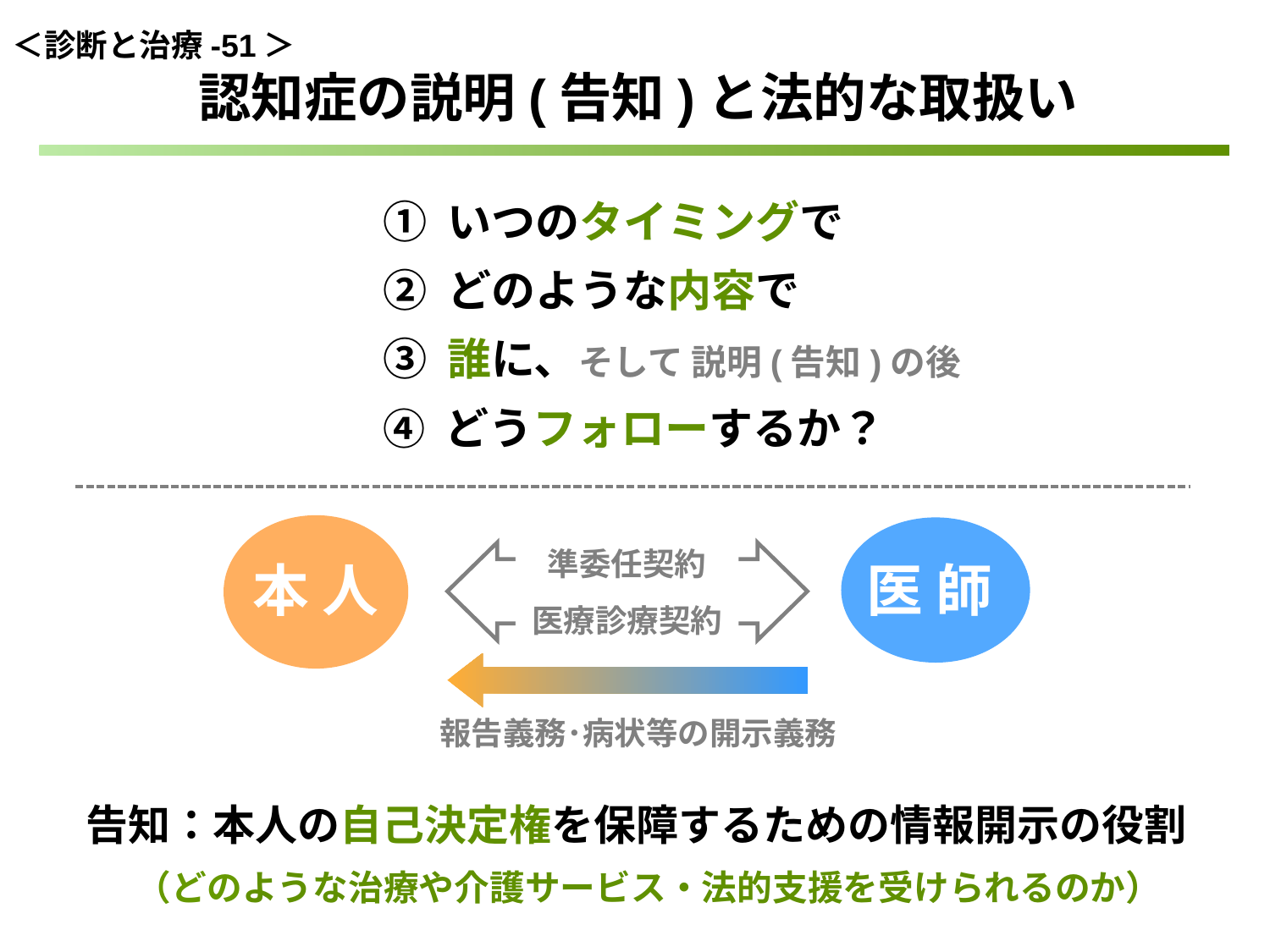

＜診断と治療-51＞
認知症の説明(告知)と法的な取扱い

① いつのタイミングで
② どのような内容で
③ 誰に、そして 説明(告知)の後
④ どうフォローするか？

準委任契約
医療診療契約

本 人      　     　　　　     医 師

報告義務･病状等の開示義務
告知：本人の自己決定権を保障するための情報開示の役割
（どのような治療や介護サービス・法的支援を受けられるのか）